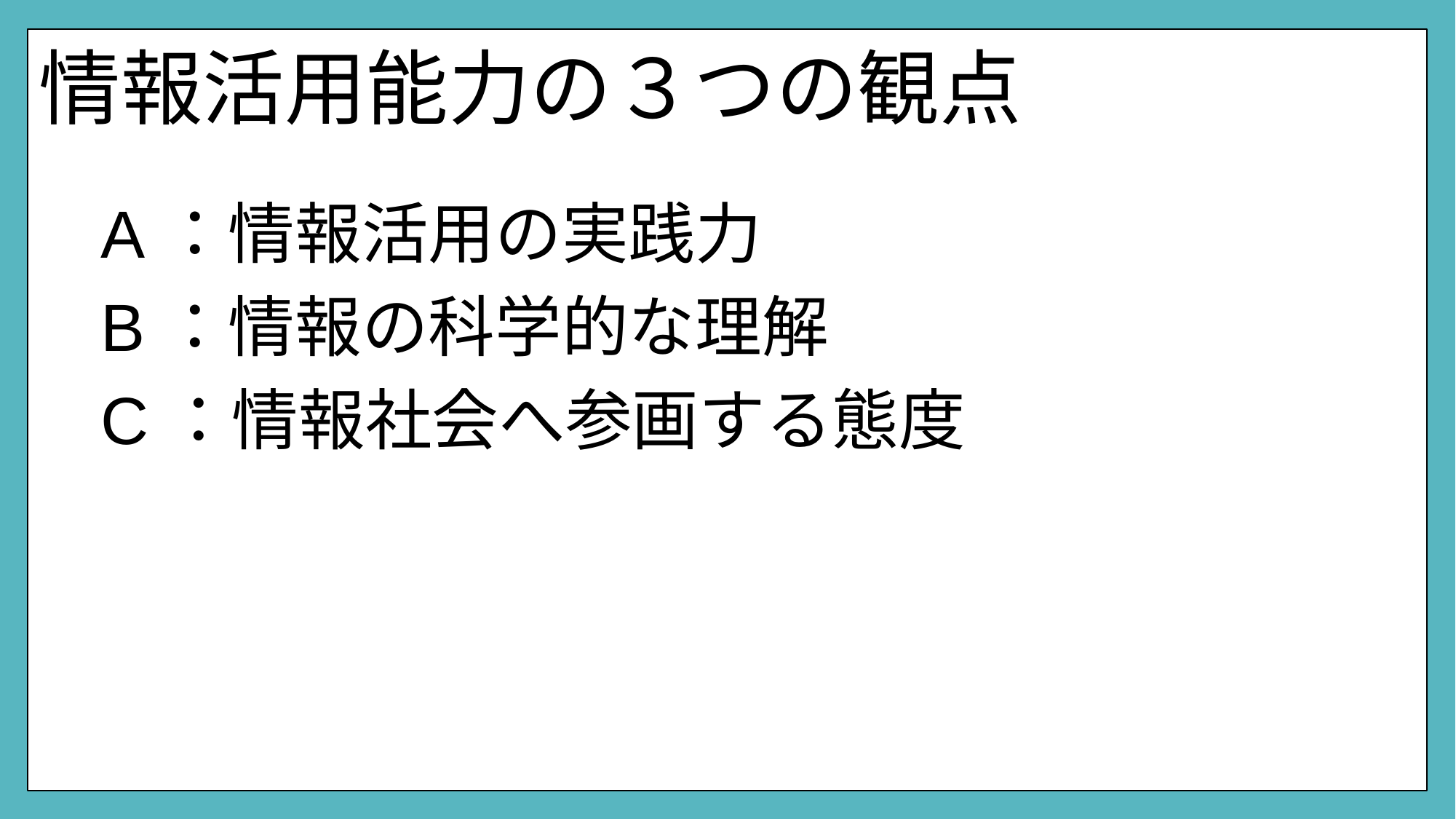

# 情報活用能力の３つの観点
A：情報活用の実践力
B：情報の科学的な理解
C：情報社会へ参画する態度